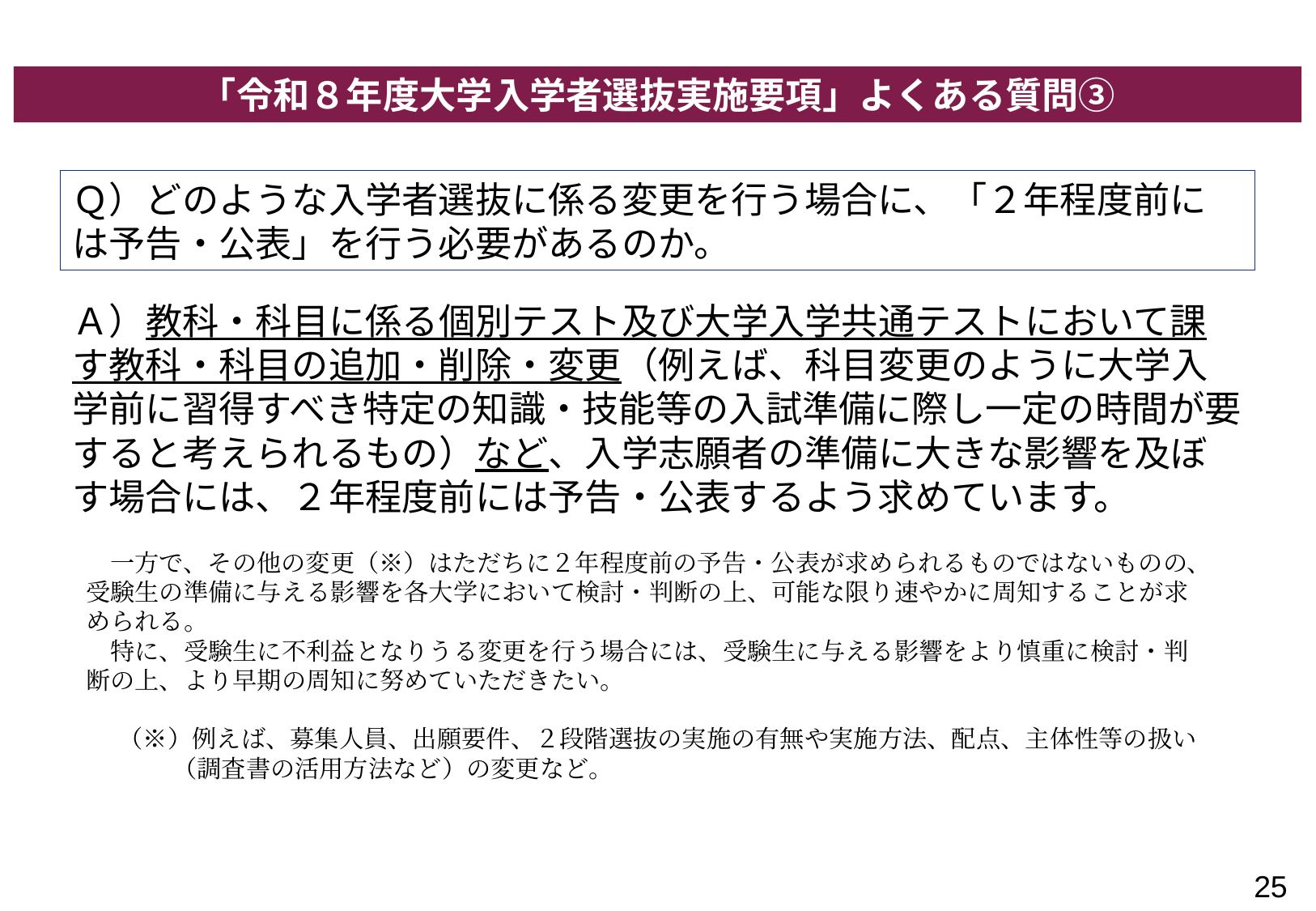

「令和８年度大学入学者選抜実施要項」よくある質問③
Ｑ）どのような入学者選抜に係る変更を行う場合に、「２年程度前には予告・公表」を行う必要があるのか。
Ａ）教科・科目に係る個別テスト及び大学入学共通テストにおいて課す教科・科目の追加・削除・変更（例えば、科目変更のように大学入学前に習得すべき特定の知識・技能等の入試準備に際し一定の時間が要すると考えられるもの）など、入学志願者の準備に大きな影響を及ぼす場合には、２年程度前には予告・公表するよう求めています。
　一方で、その他の変更（※）はただちに２年程度前の予告・公表が求められるものではないものの、受験生の準備に与える影響を各大学において検討・判断の上、可能な限り速やかに周知することが求められる。
　特に、受験生に不利益となりうる変更を行う場合には、受験生に与える影響をより慎重に検討・判断の上、より早期の周知に努めていただきたい。

（※）例えば、募集人員、出願要件、２段階選抜の実施の有無や実施方法、配点、主体性等の扱い（調査書の活用方法など）の変更など。
25